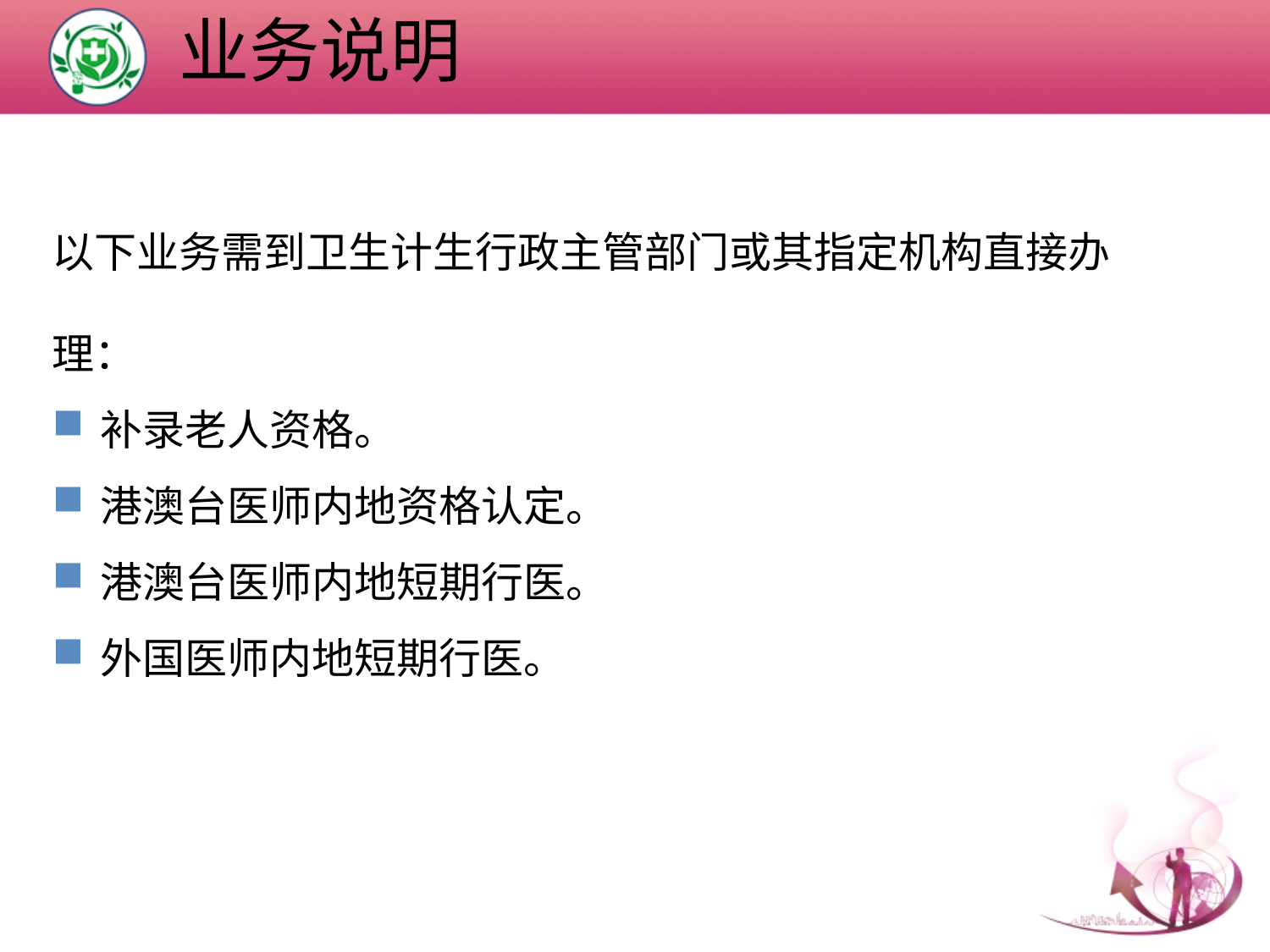

业务说明
# 以下业务需到卫生计生行政主管部门或其指定机构直接办理：
补录老人资格。
港澳台医师内地资格认定。
港澳台医师内地短期行医。
外国医师内地短期行医。